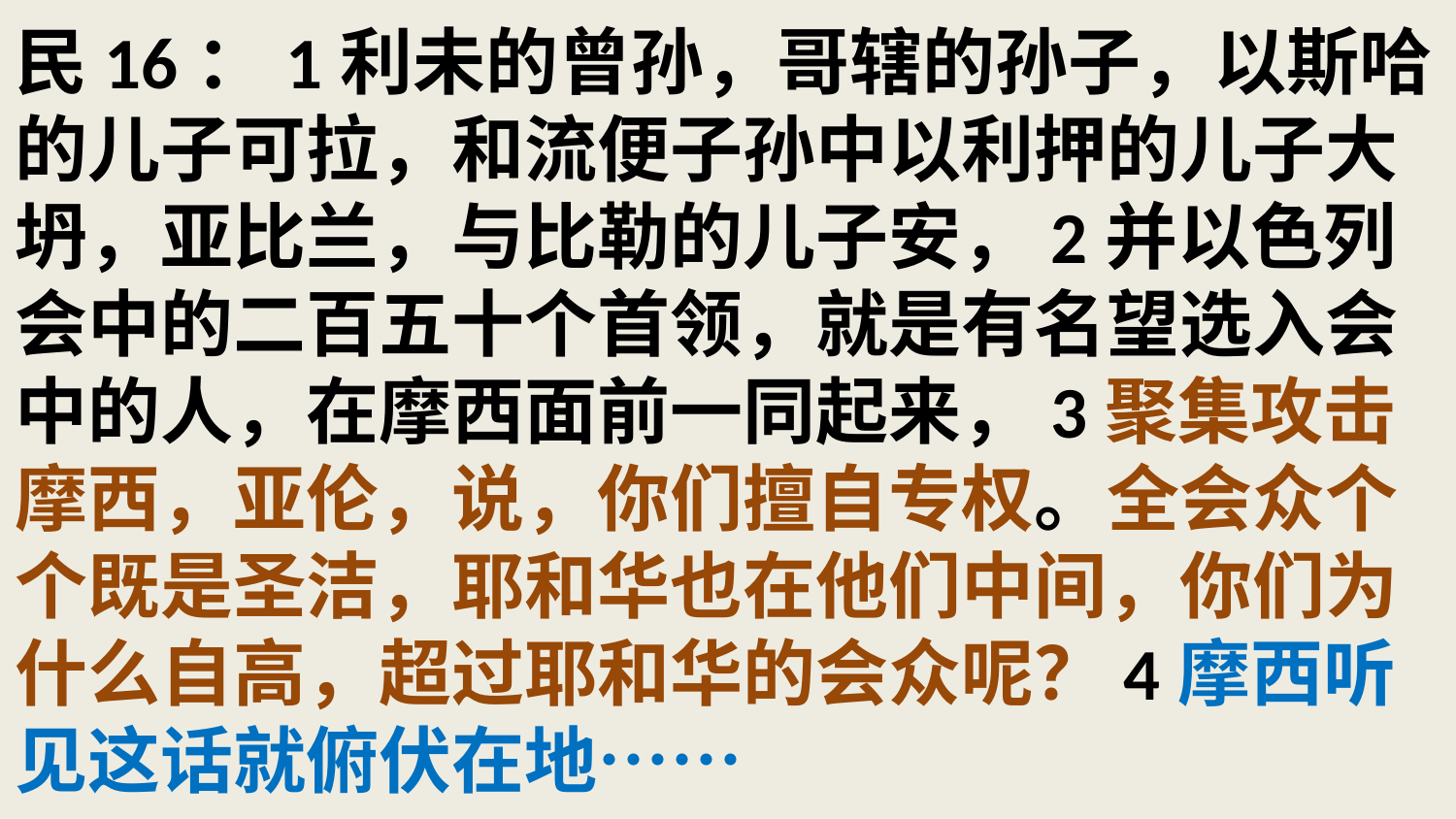

# 民16：1利未的曾孙，哥辖的孙子，以斯哈的儿子可拉，和流便子孙中以利押的儿子大坍，亚比兰，与比勒的儿子安，2并以色列会中的二百五十个首领，就是有名望选入会中的人，在摩西面前一同起来，3聚集攻击摩西，亚伦，说，你们擅自专权。全会众个个既是圣洁，耶和华也在他们中间，你们为什么自高，超过耶和华的会众呢？4摩西听见这话就俯伏在地……